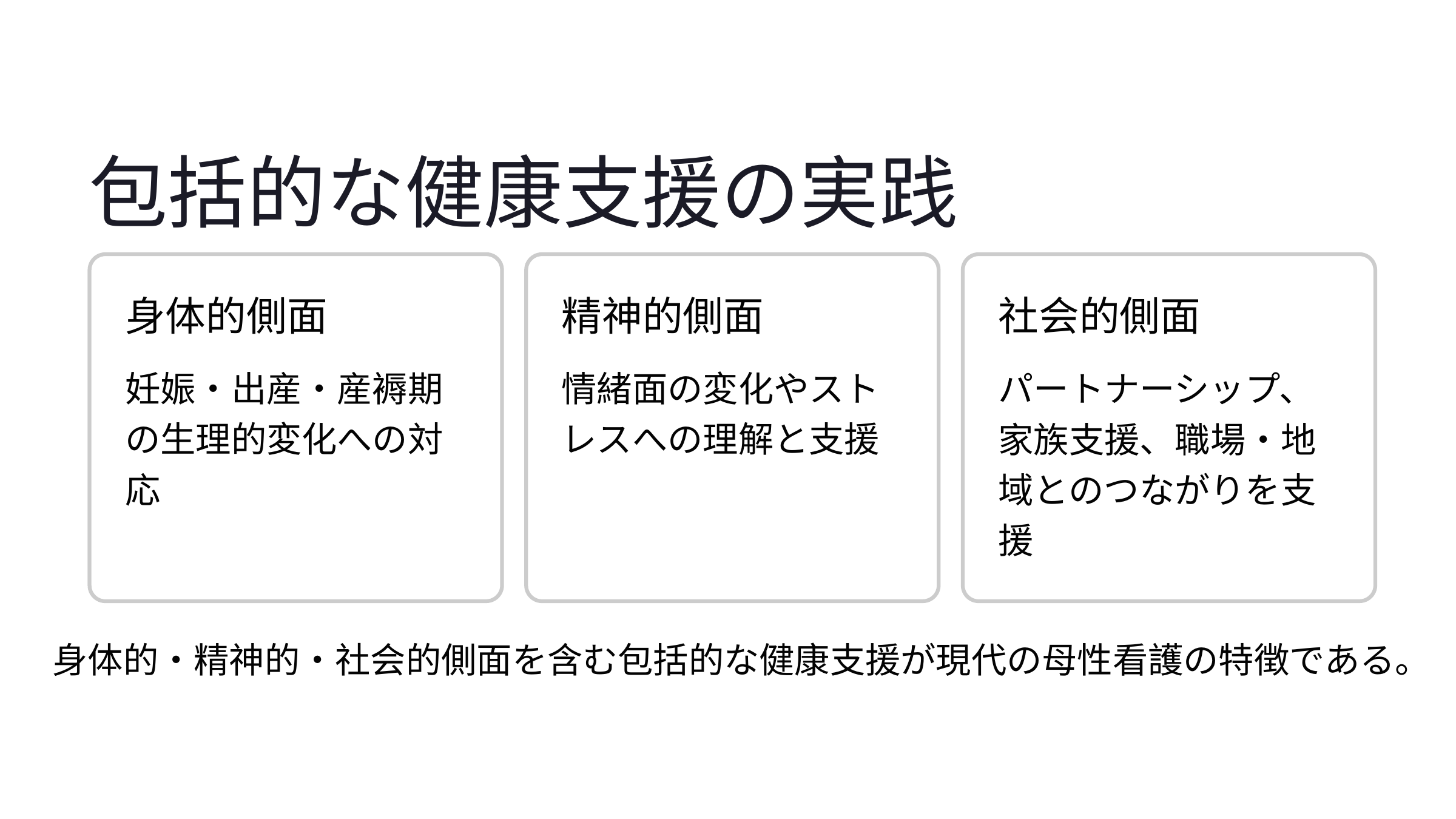

包括的な健康支援の実践

身体的側面
精神的側面
社会的側面
妊娠・出産・産褥期の生理的変化への対応
情緒面の変化やストレスへの理解と支援
パートナーシップ、家族支援、職場・地域とのつながりを支援
身体的・精神的・社会的側面を含む包括的な健康支援が現代の母性看護の特徴である。